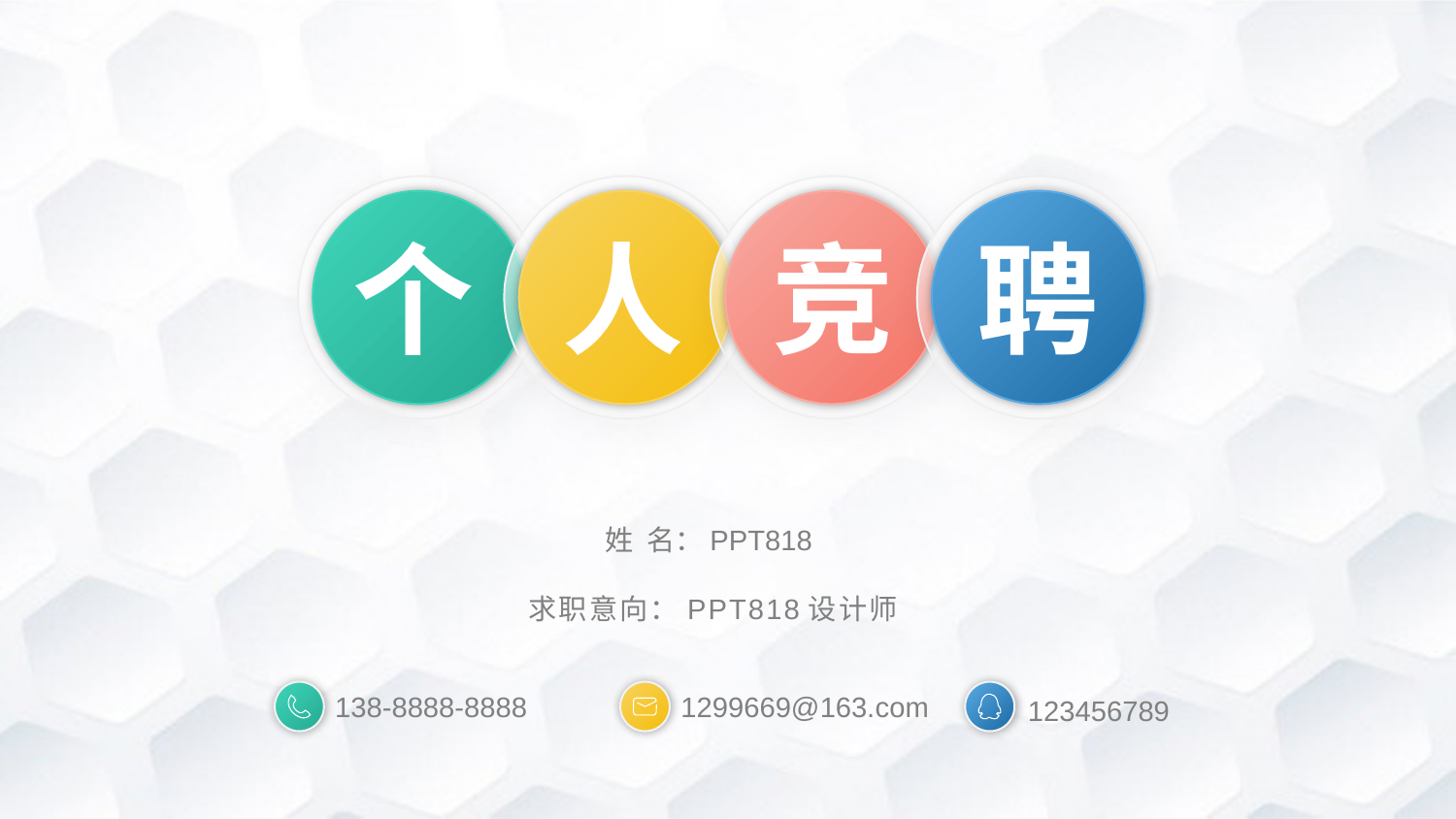

个

人

竞

聘
姓  名：PPT818
求职意向：PPT818设计师

138-8888-8888
1299669@163.com
123456789